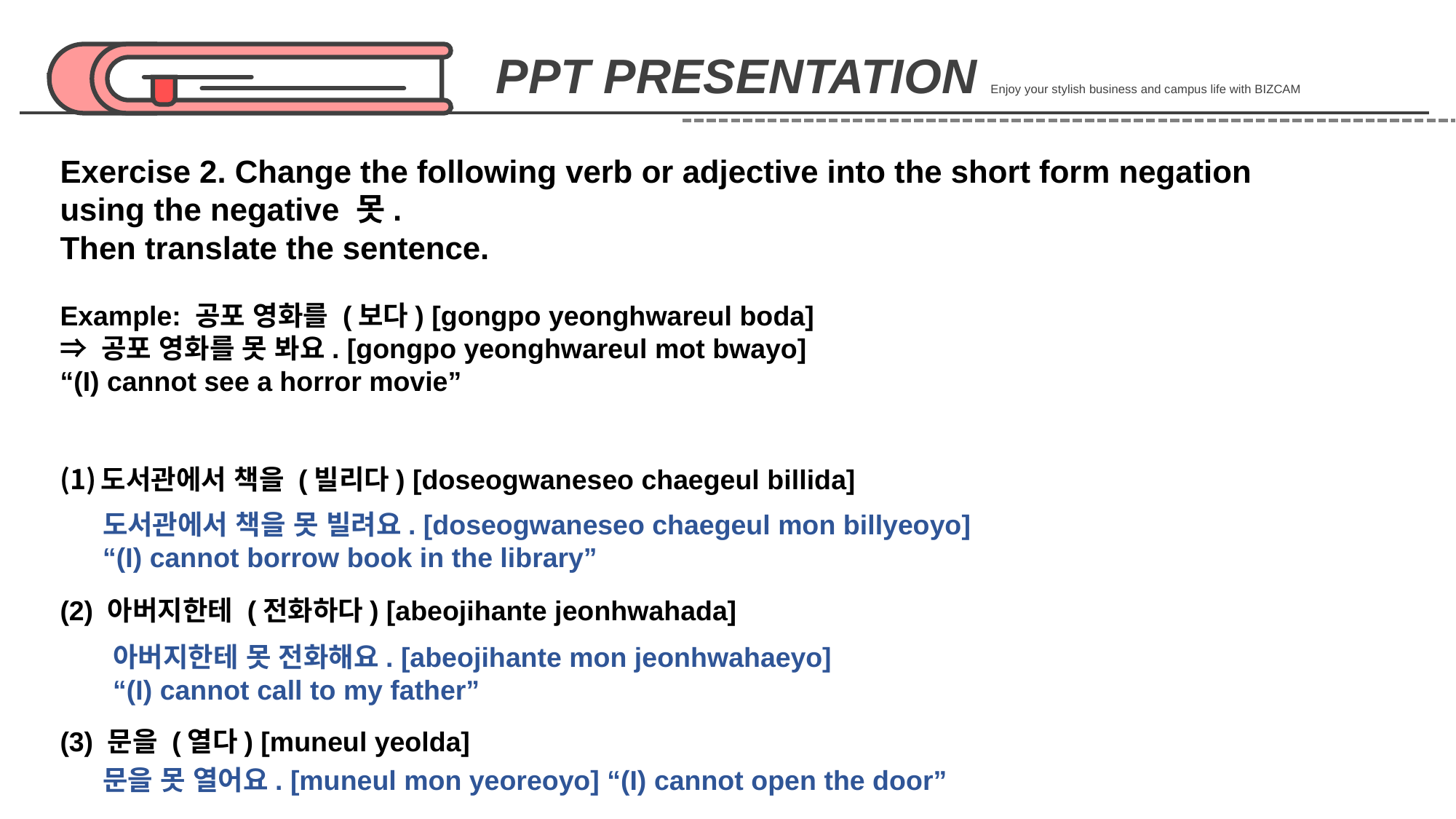

PPT PRESENTATION Enjoy your stylish business and campus life with BIZCAM

Exercise 2. Change the following verb or adjective into the short form negation using the negative 못.
Then translate the sentence.

Example: 공포 영화를 (보다) [gongpo yeonghwareul boda]
⇒ 공포 영화를 못 봐요. [gongpo yeonghwareul mot bwayo]
“(I) cannot see a horror movie”

도서관에서 책을 (빌리다) [doseogwaneseo chaegeul billida]

(2) 아버지한테 (전화하다) [abeojihante jeonhwahada]

(3) 문을 (열다) [muneul yeolda]
도서관에서 책을 못 빌려요. [doseogwaneseo chaegeul mon billyeoyo]
“(I) cannot borrow book in the library”
아버지한테 못 전화해요. [abeojihante mon jeonhwahaeyo]
“(I) cannot call to my father”
문을 못 열어요. [muneul mon yeoreoyo] “(I) cannot open the door”